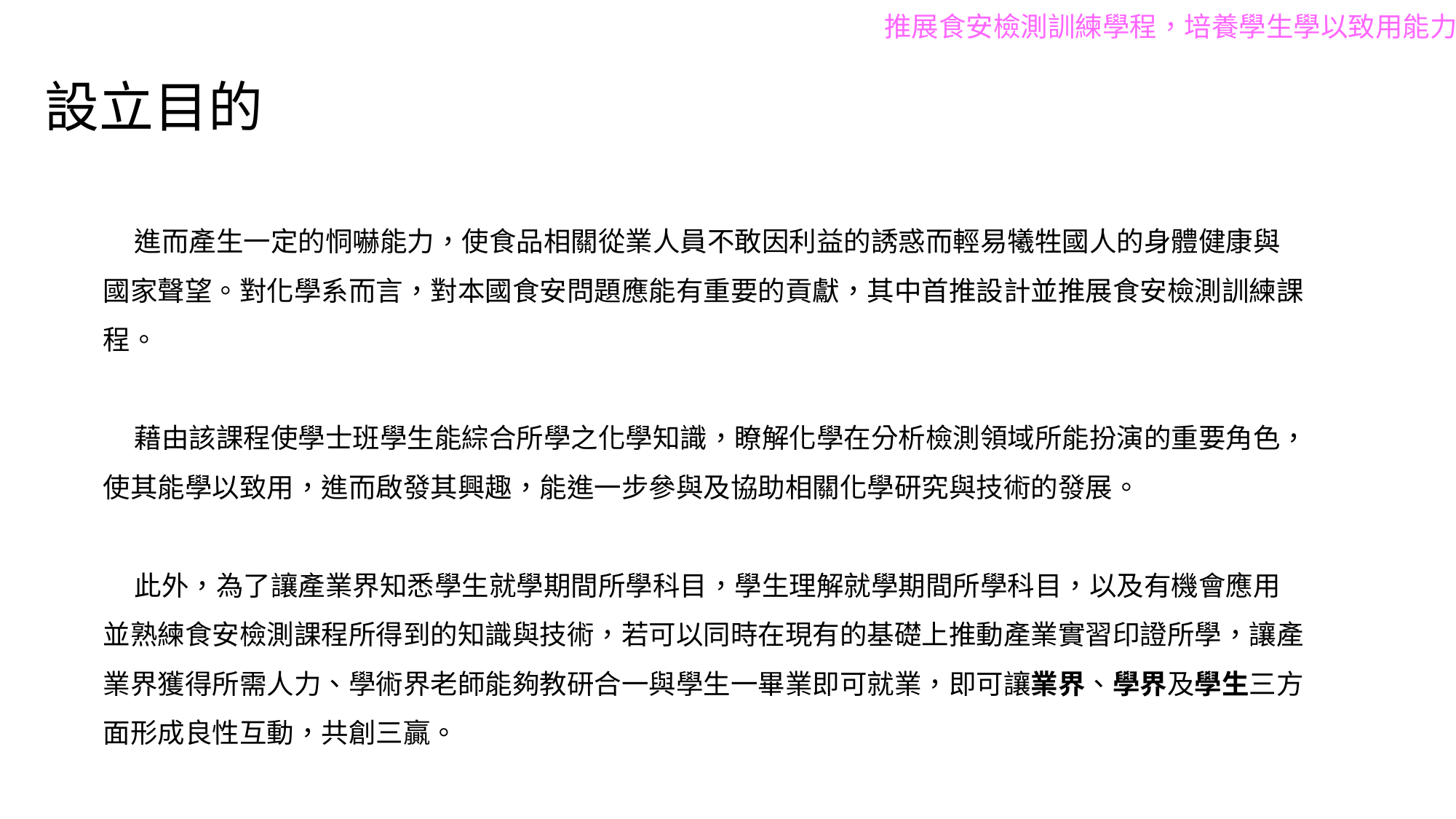

推展食安檢測訓練學程，培養學生學以致用能力
# 設立目的
    進而產生一定的恫嚇能力，使食品相關從業人員不敢因利益的誘惑而輕易犧牲國人的身體健康與國家聲望。對化學系而言，對本國食安問題應能有重要的貢獻，其中首推設計並推展食安檢測訓練課程。

    藉由該課程使學士班學生能綜合所學之化學知識，瞭解化學在分析檢測領域所能扮演的重要角色，使其能學以致用，進而啟發其興趣，能進一步參與及協助相關化學研究與技術的發展。

    此外，為了讓產業界知悉學生就學期間所學科目，學生理解就學期間所學科目，以及有機會應用並熟練食安檢測課程所得到的知識與技術，若可以同時在現有的基礎上推動產業實習印證所學，讓產業界獲得所需人力、學術界老師能夠教研合一與學生一畢業即可就業，即可讓業界、學界及學生三方面形成良性互動，共創三贏。